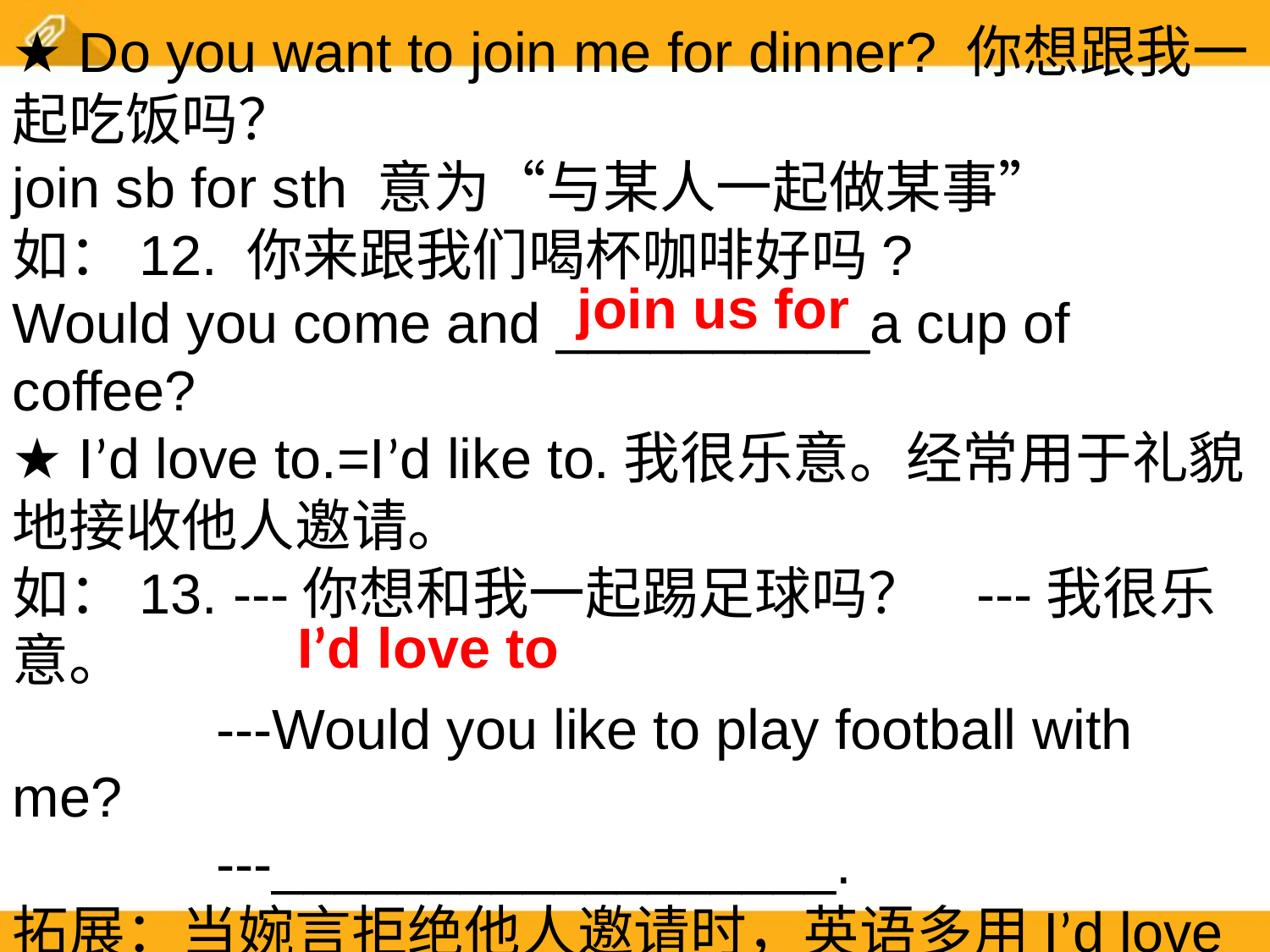

★ Do you want to join me for dinner? 你想跟我一起吃饭吗？
join sb for sth 意为“与某人一起做某事”
如：12. 你来跟我们喝杯咖啡好吗?
Would you come and __________a cup of coffee?
★ I’d love to.=I’d like to.我很乐意。经常用于礼貌地接收他人邀请。
如：13. ---你想和我一起踢足球吗？   ---我很乐意。
             ---Would you like to play football with me?
             ---__________________.
拓展：当婉言拒绝他人邀请时，英语多用I’d love to, but...或Sorry, I’m afraid I can’t because...等
join us for
I’d love to